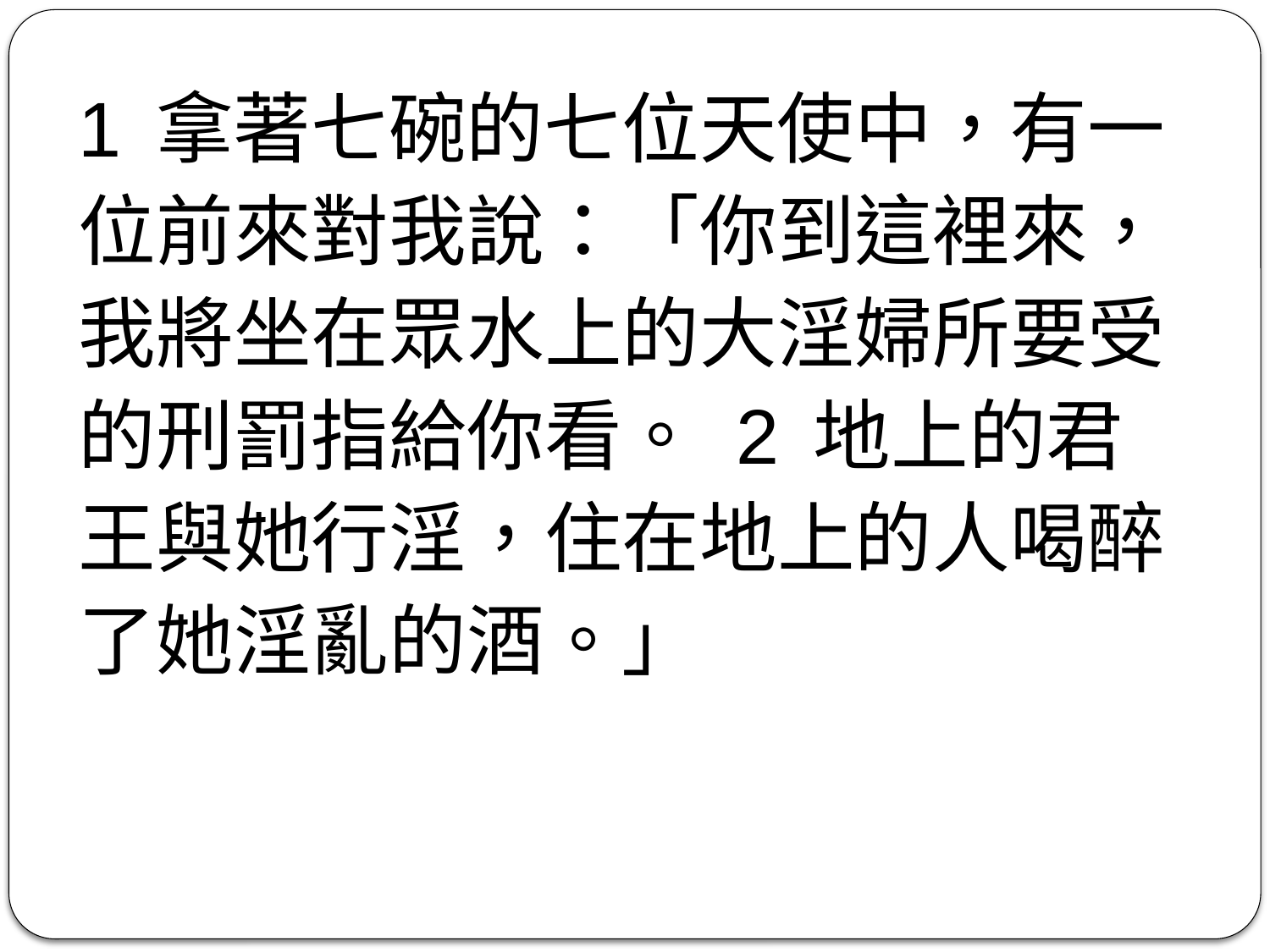

1 拿著七碗的七位天使中，有一位前來對我說：「你到這裡來，我將坐在眾水上的大淫婦所要受的刑罰指給你看。 2 地上的君王與她行淫，住在地上的人喝醉了她淫亂的酒。」